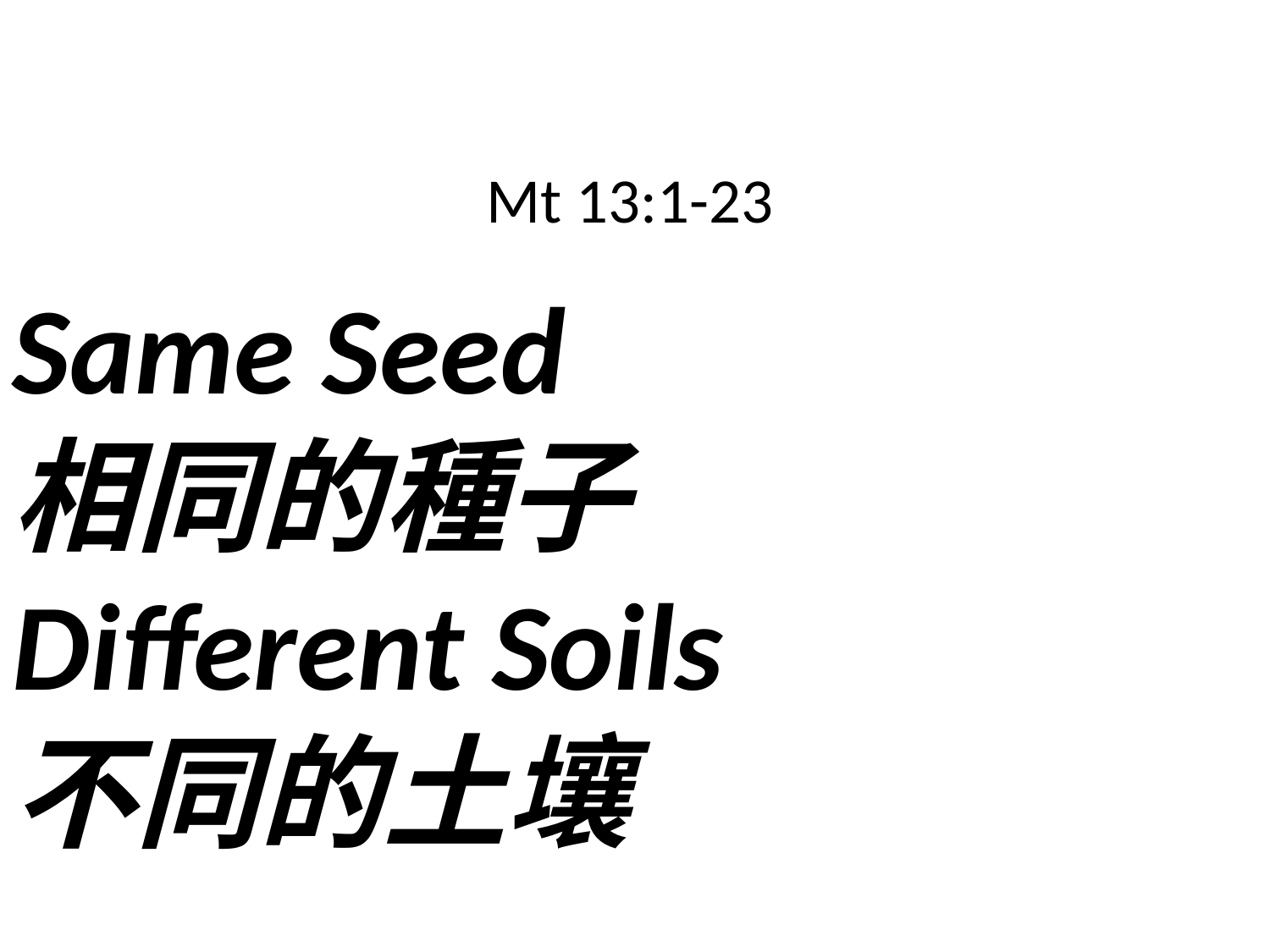

Mt 13:1-23
Same Seed
相同的種子
Different Soils
不同的土壤